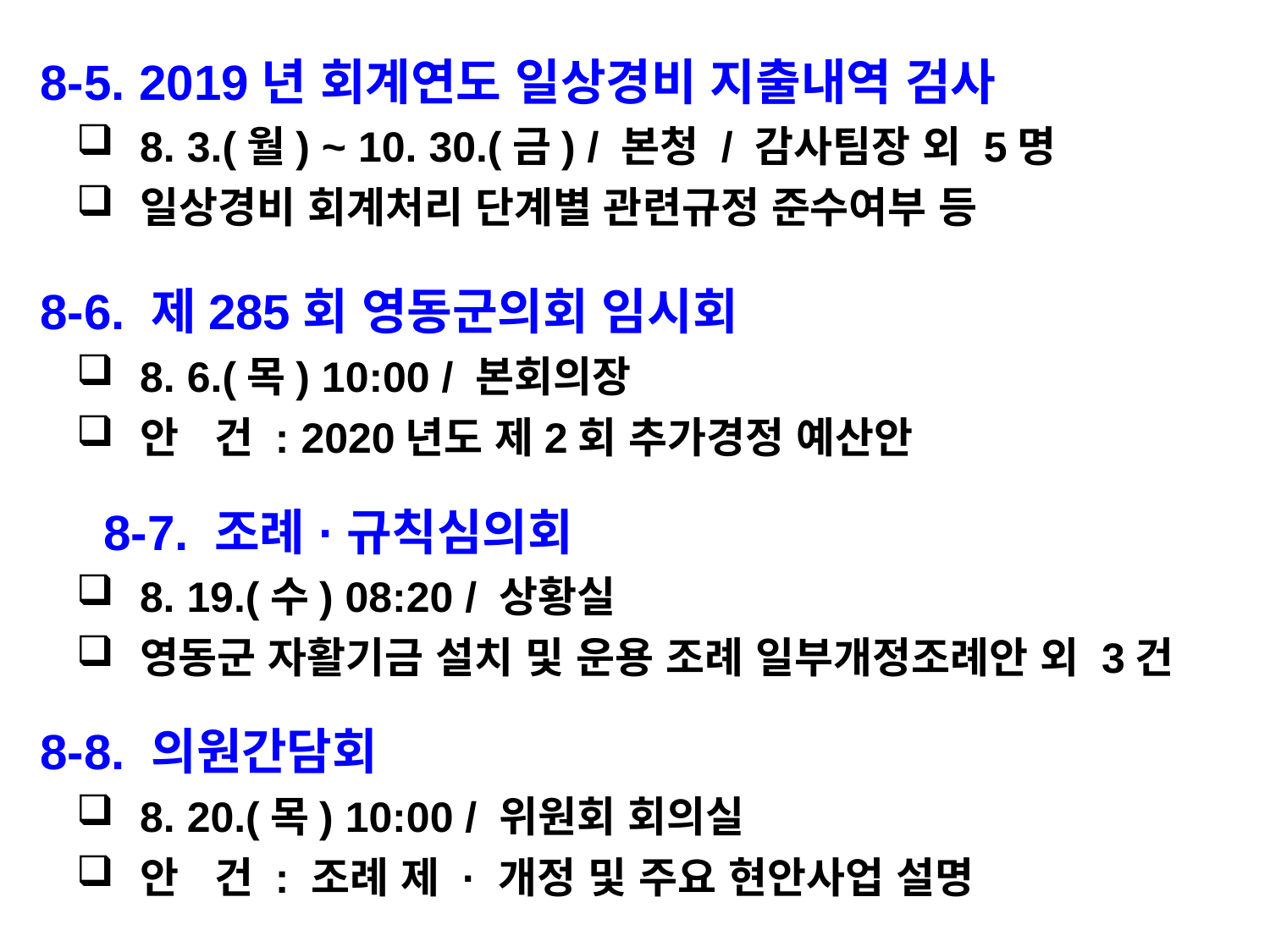

8-5. 2019년 회계연도 일상경비 지출내역 검사
8. 3.(월) ~ 10. 30.(금) / 본청 / 감사팀장 외 5명
일상경비 회계처리 단계별 관련규정 준수여부 등

  8-6. 제285회 영동군의회 임시회
8. 6.(목) 10:00 / 본회의장
안   건 : 2020년도 제2회 추가경정 예산안

  8-7. 조례 ∙ 규칙심의회
8. 19.(수) 08:20 / 상황실
영동군 자활기금 설치 및 운용 조례 일부개정조례안 외 3건

  8-8. 의원간담회
8. 20.(목) 10:00 / 위원회 회의실
안   건 : 조례 제 · 개정 및 주요 현안사업 설명